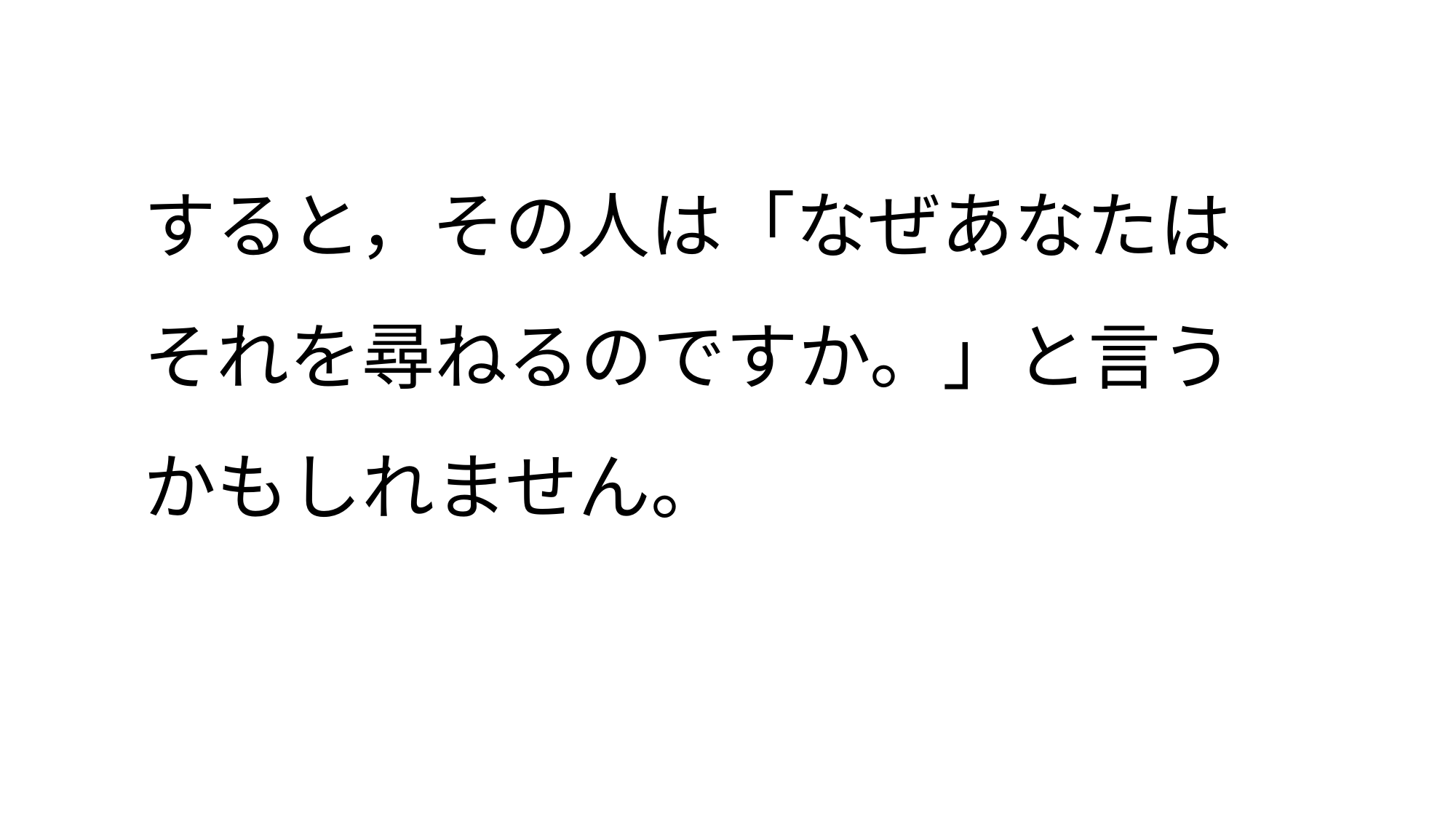

すると，その人は「なぜあなたはそれを尋ねるのですか。」と言うかもしれません。